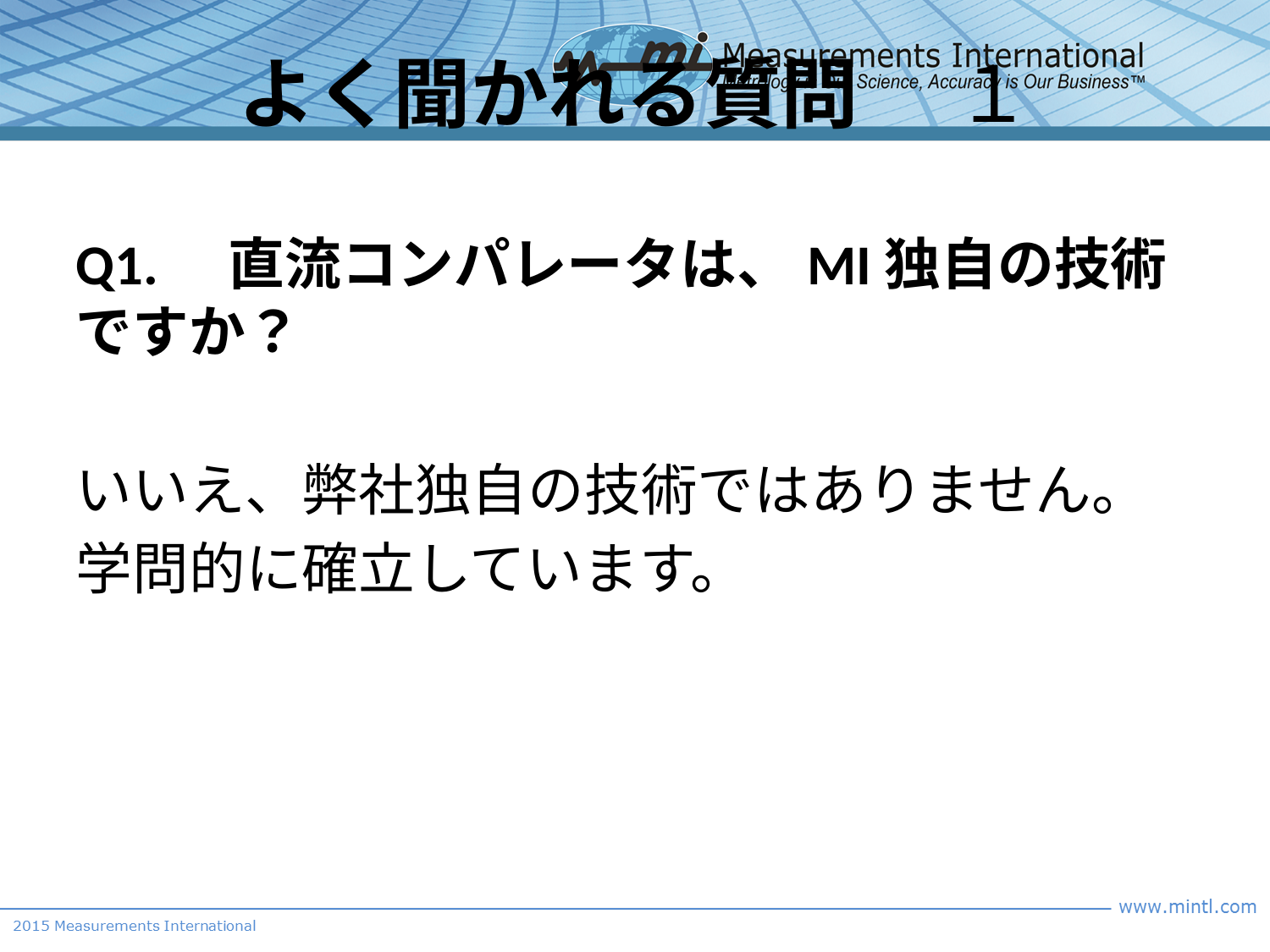

# よく聞かれる質問 　１
Q1.　直流コンパレータは、MI独自の技術ですか？

いいえ、弊社独自の技術ではありません。
学問的に確立しています。